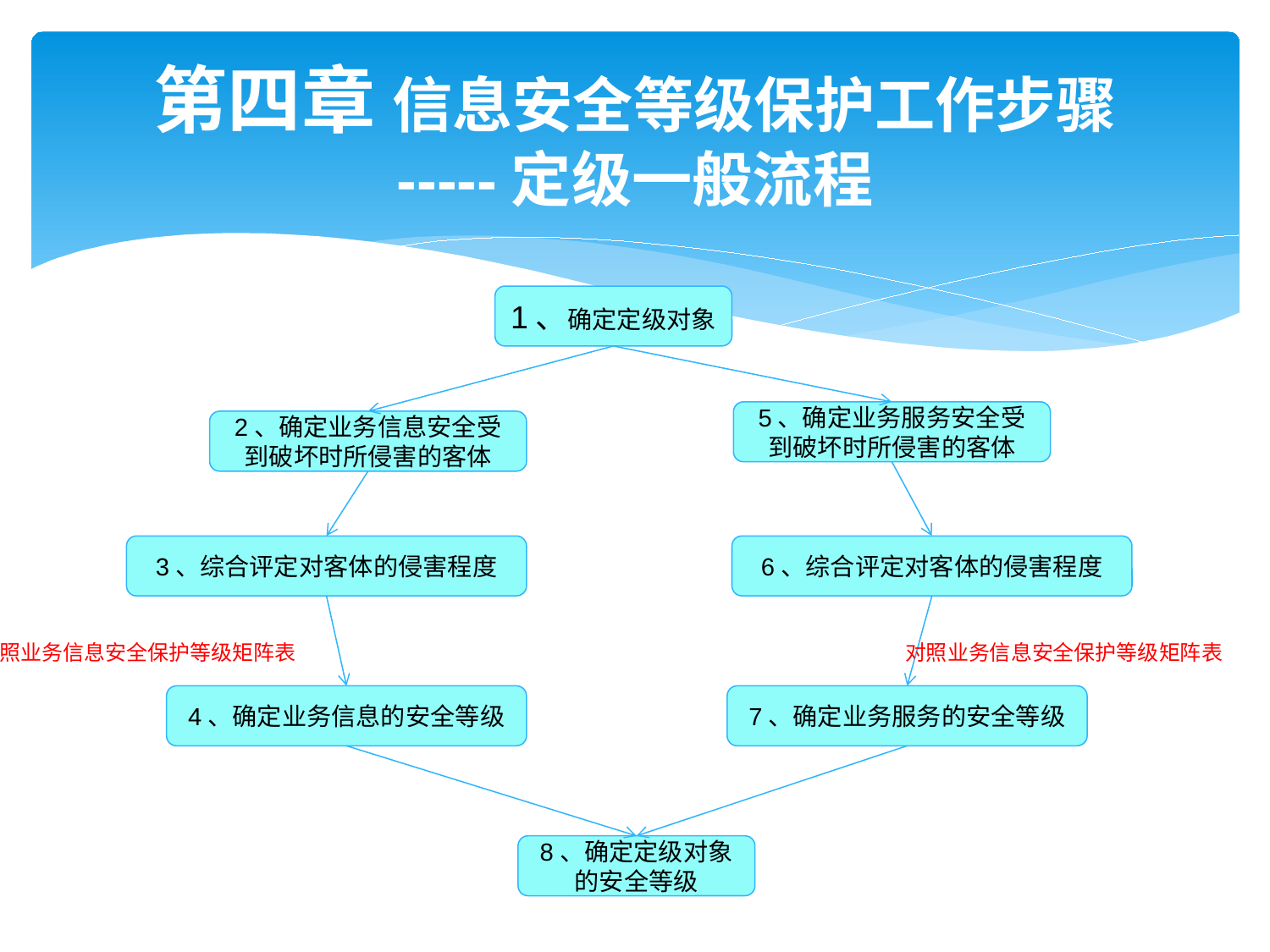

# 第四章 信息安全等级保护工作步骤 -----定级一般流程
1、确定定级对象
5、确定业务服务安全受到破坏时所侵害的客体
2、确定业务信息安全受到破坏时所侵害的客体
3、综合评定对客体的侵害程度
6、综合评定对客体的侵害程度
对照业务信息安全保护等级矩阵表
对照业务信息安全保护等级矩阵表
4、确定业务信息的安全等级
7、确定业务服务的安全等级
8、确定定级对象的安全等级